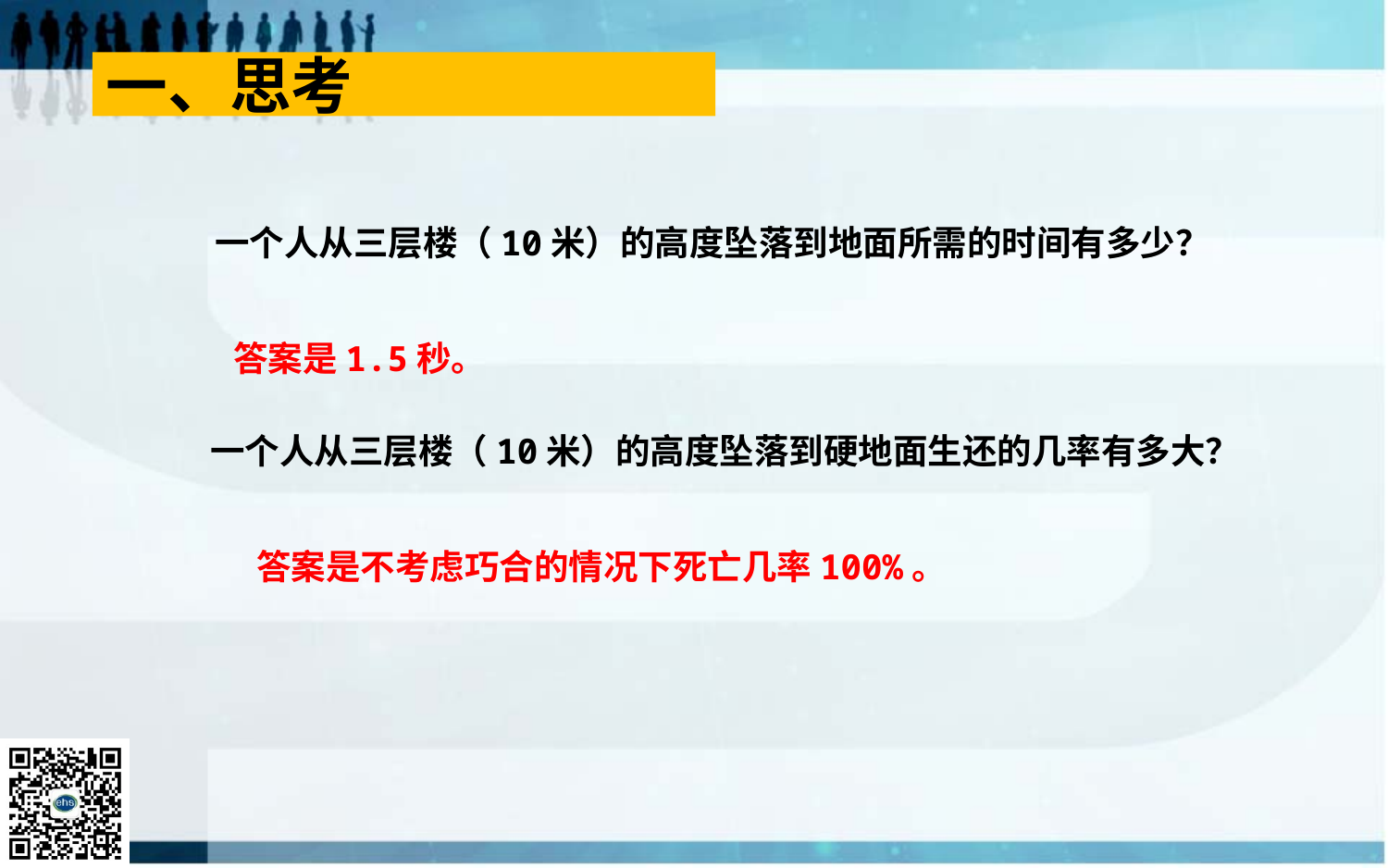

一、思考

 一个人从三层楼（10米）的高度坠落到地面所需的时间有多少？
答案是1.5秒。
一个人从三层楼（10米）的高度坠落到硬地面生还的几率有多大？
答案是不考虑巧合的情况下死亡几率100%。